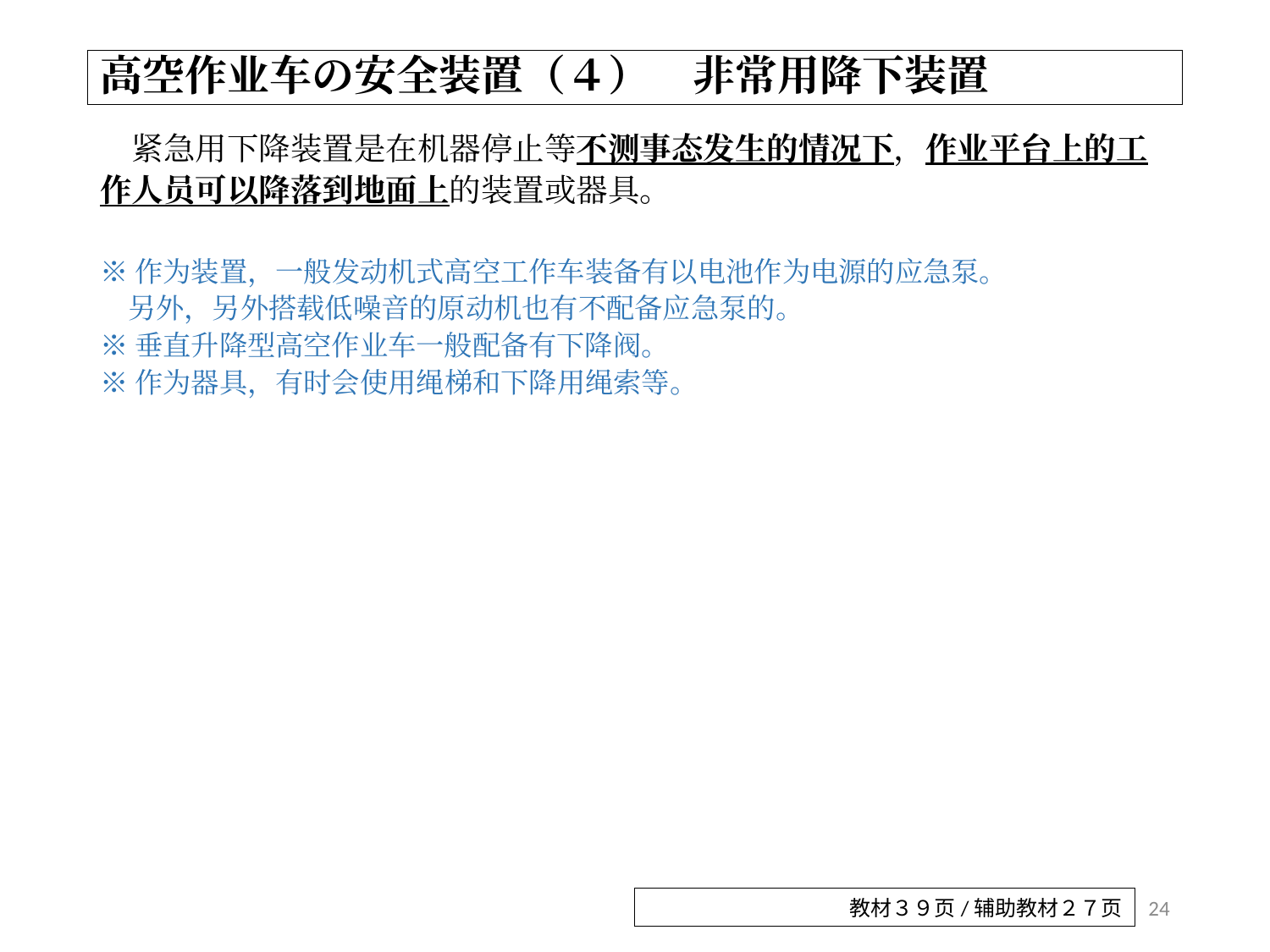

# 高空作业车の安全装置（４）　非常用降下装置
　紧急用下降装置是在机器停止等不测事态发生的情况下，作业平台上的工作人员可以降落到地面上的装置或器具。

※作为装置，一般发动机式高空工作车装备有以电池作为电源的应急泵。
　另外，另外搭载低噪音的原动机也有不配备应急泵的。
※垂直升降型高空作业车一般配备有下降阀。
※作为器具，有时会使用绳梯和下降用绳索等。

24
教材３９页/辅助教材２７页